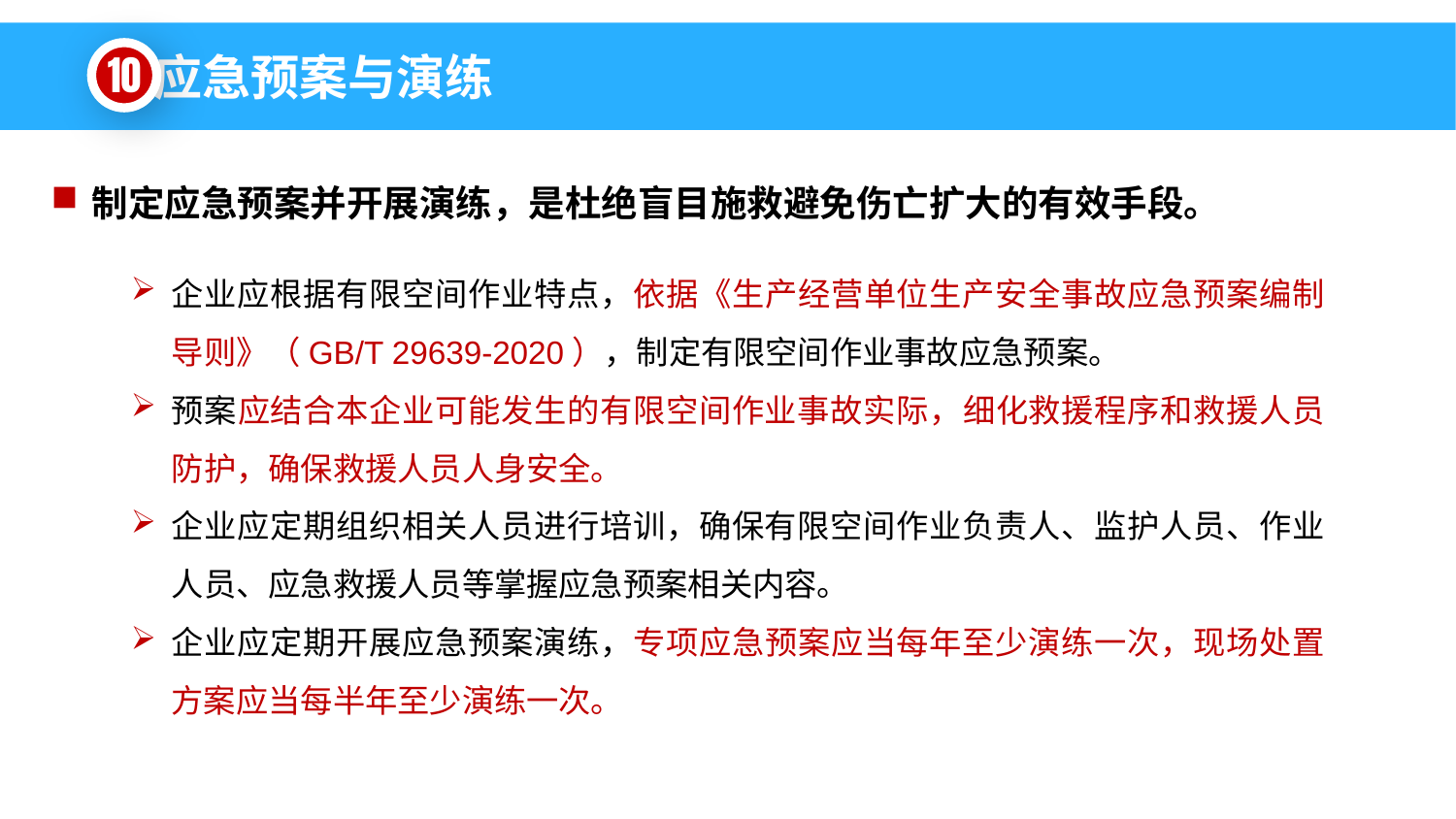

应急预案与演练

10
制定应急预案并开展演练，是杜绝盲目施救避免伤亡扩大的有效手段。
企业应根据有限空间作业特点，依据《生产经营单位生产安全事故应急预案编制导则》（GB/T 29639-2020），制定有限空间作业事故应急预案。
预案应结合本企业可能发生的有限空间作业事故实际，细化救援程序和救援人员防护，确保救援人员人身安全。
企业应定期组织相关人员进行培训，确保有限空间作业负责人、监护人员、作业人员、应急救援人员等掌握应急预案相关内容。
企业应定期开展应急预案演练，专项应急预案应当每年至少演练一次，现场处置方案应当每半年至少演练一次。
49